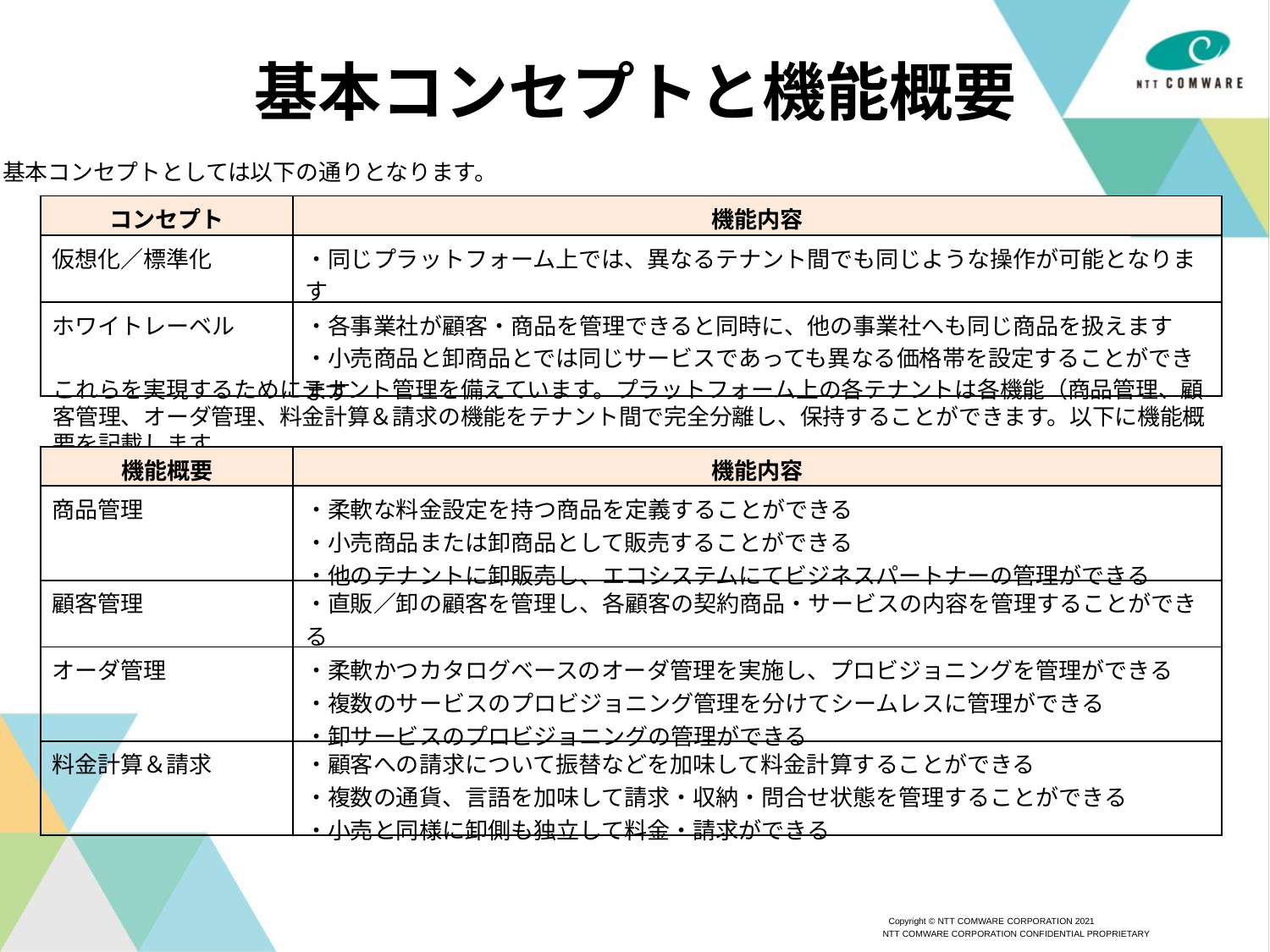

# 基本コンセプトと機能概要
基本コンセプトとしては以下の通りとなります。
| コンセプト | 機能内容 |
| --- | --- |
| 仮想化／標準化 | ・同じプラットフォーム上では、異なるテナント間でも同じような操作が可能となります |
| ホワイトレーベル | ・各事業社が顧客・商品を管理できると同時に、他の事業社へも同じ商品を扱えます ・小売商品と卸商品とでは同じサービスであっても異なる価格帯を設定することができます |
これらを実現するためにテナント管理を備えています。プラットフォーム上の各テナントは各機能（商品管理、顧客管理、オーダ管理、料金計算＆請求の機能をテナント間で完全分離し、保持することができます。以下に機能概要を記載します。
| 機能概要 | 機能内容 |
| --- | --- |
| 商品管理 | ・柔軟な料金設定を持つ商品を定義することができる ・小売商品または卸商品として販売することができる ・他のテナントに卸販売し、エコシステムにてビジネスパートナーの管理ができる |
| 顧客管理 | ・直販／卸の顧客を管理し、各顧客の契約商品・サービスの内容を管理することができる |
| オーダ管理 | ・柔軟かつカタログベースのオーダ管理を実施し、プロビジョニングを管理ができる ・複数のサービスのプロビジョニング管理を分けてシームレスに管理ができる ・卸サービスのプロビジョニングの管理ができる |
| 料金計算＆請求 | ・顧客への請求について振替などを加味して料金計算することができる ・複数の通貨、言語を加味して請求・収納・問合せ状態を管理することができる ・小売と同様に卸側も独立して料金・請求ができる |